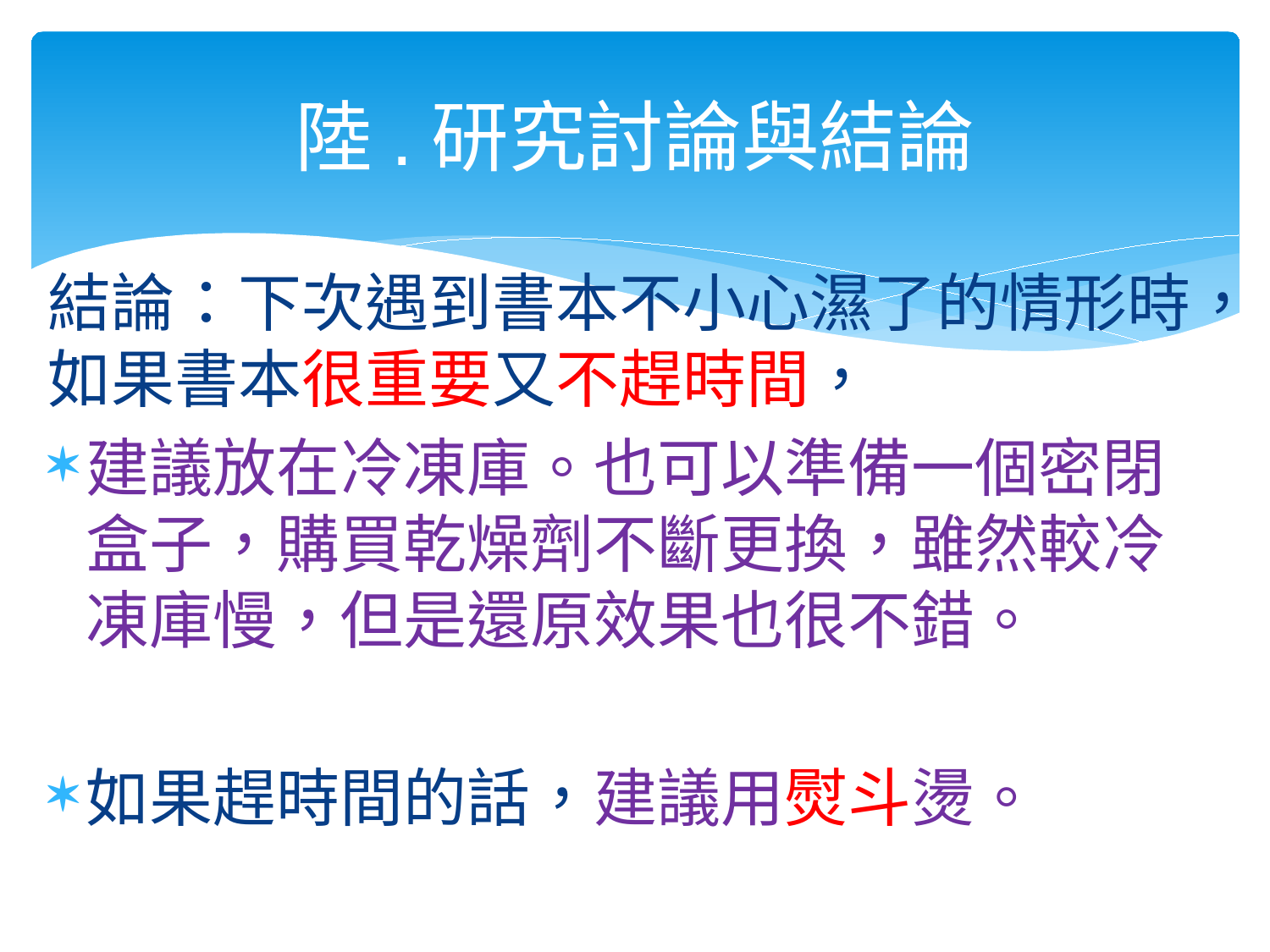

# 陸.研究討論與結論
結論：下次遇到書本不小心濕了的情形時，如果書本很重要又不趕時間，
建議放在冷凍庫。也可以準備一個密閉盒子，購買乾燥劑不斷更換，雖然較冷凍庫慢，但是還原效果也很不錯。

如果趕時間的話，建議用熨斗燙。